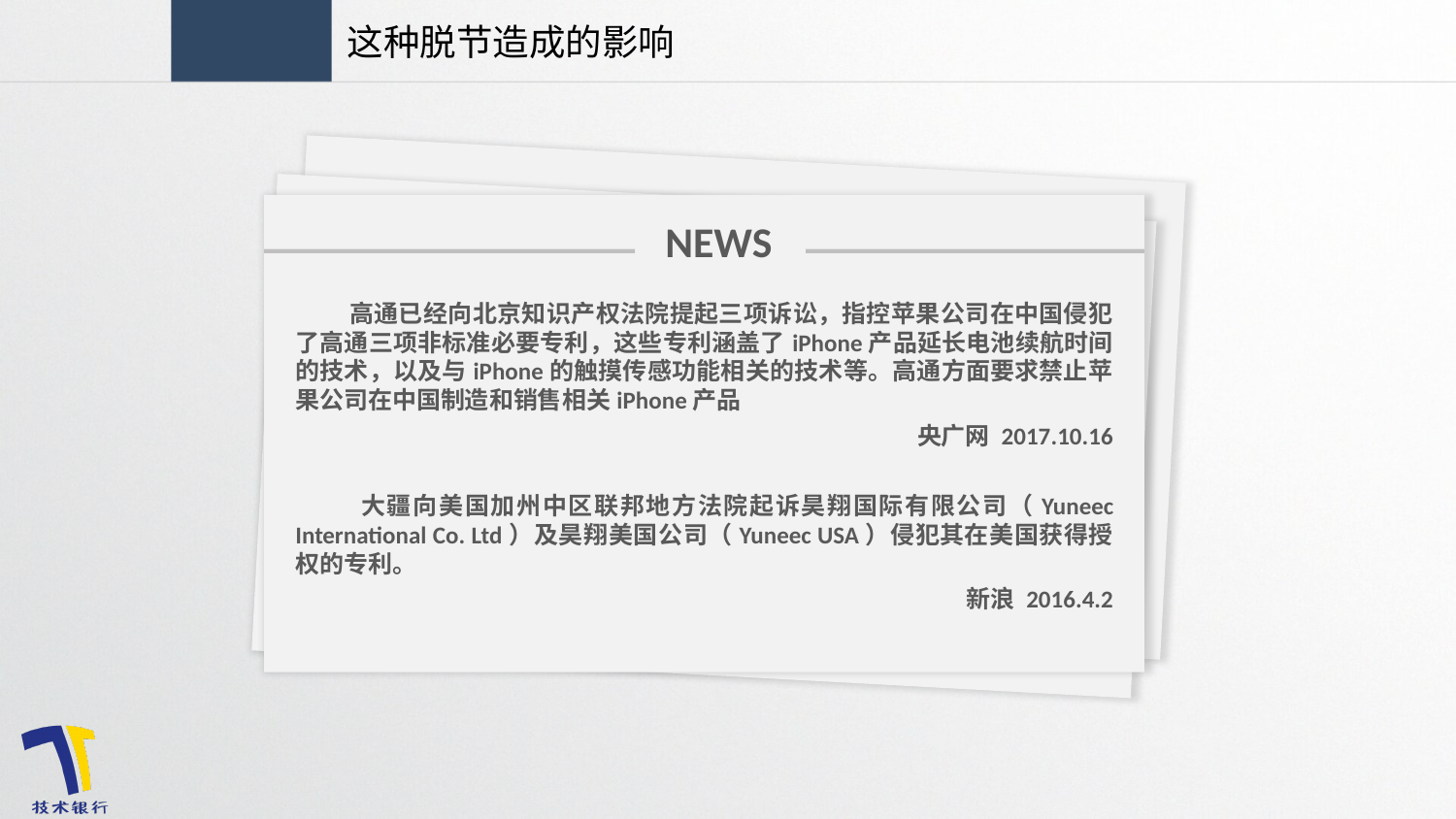

这种脱节造成的影响

NEWS

        高通已经向北京知识产权法院提起三项诉讼，指控苹果公司在中国侵犯了高通三项非标准必要专利，这些专利涵盖了iPhone产品延长电池续航时间的技术，以及与iPhone的触摸传感功能相关的技术等。高通方面要求禁止苹果公司在中国制造和销售相关iPhone产品
央广网 2017.10.16

        大疆向美国加州中区联邦地方法院起诉昊翔国际有限公司（Yuneec International Co. Ltd）及昊翔美国公司（Yuneec USA）侵犯其在美国获得授权的专利。
新浪 2016.4.2